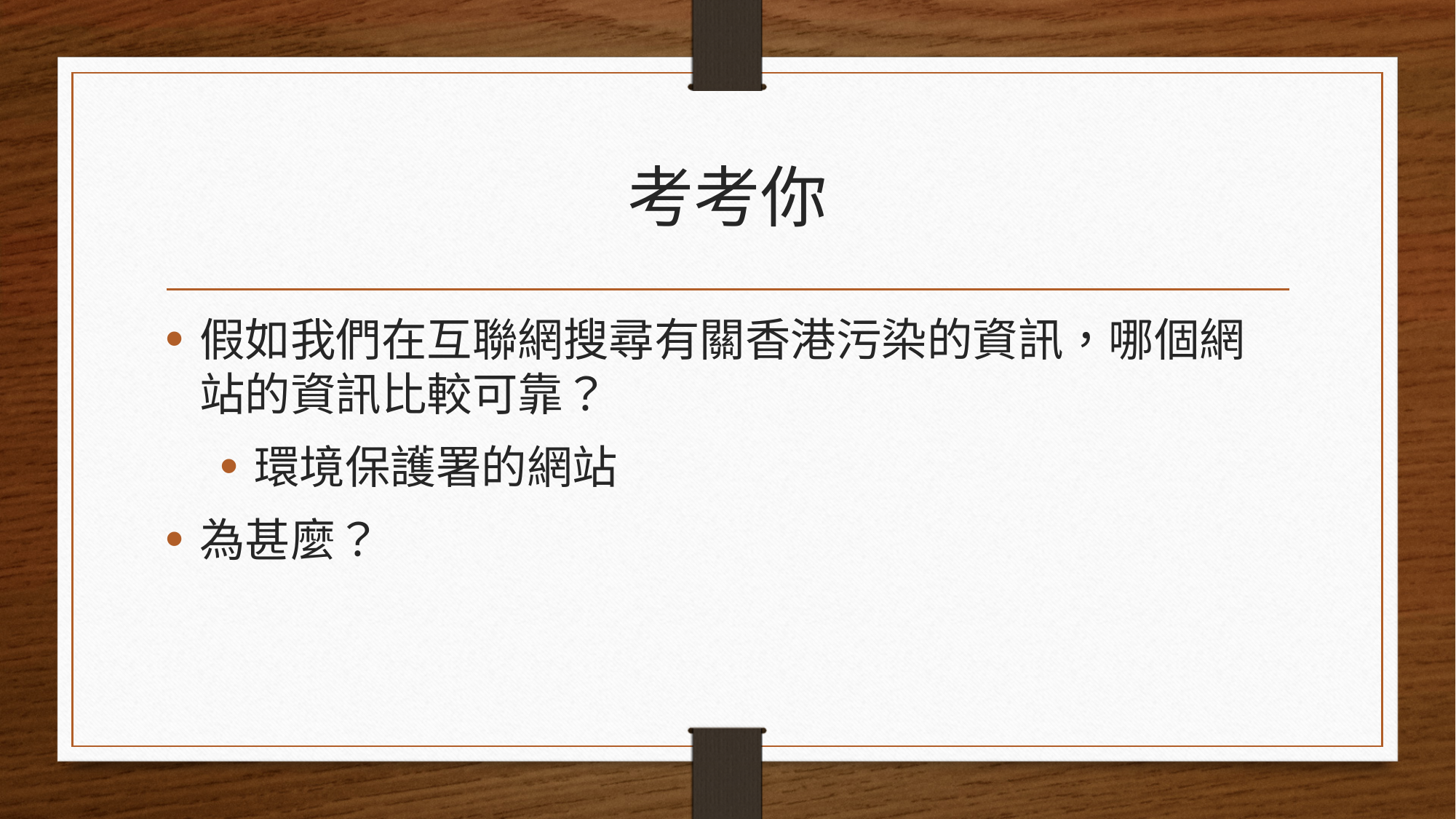

# 考考你
假如我們在互聯網搜尋有關香港污染的資訊，哪個網站的資訊比較可靠？
環境保護署的網站
為甚麼？